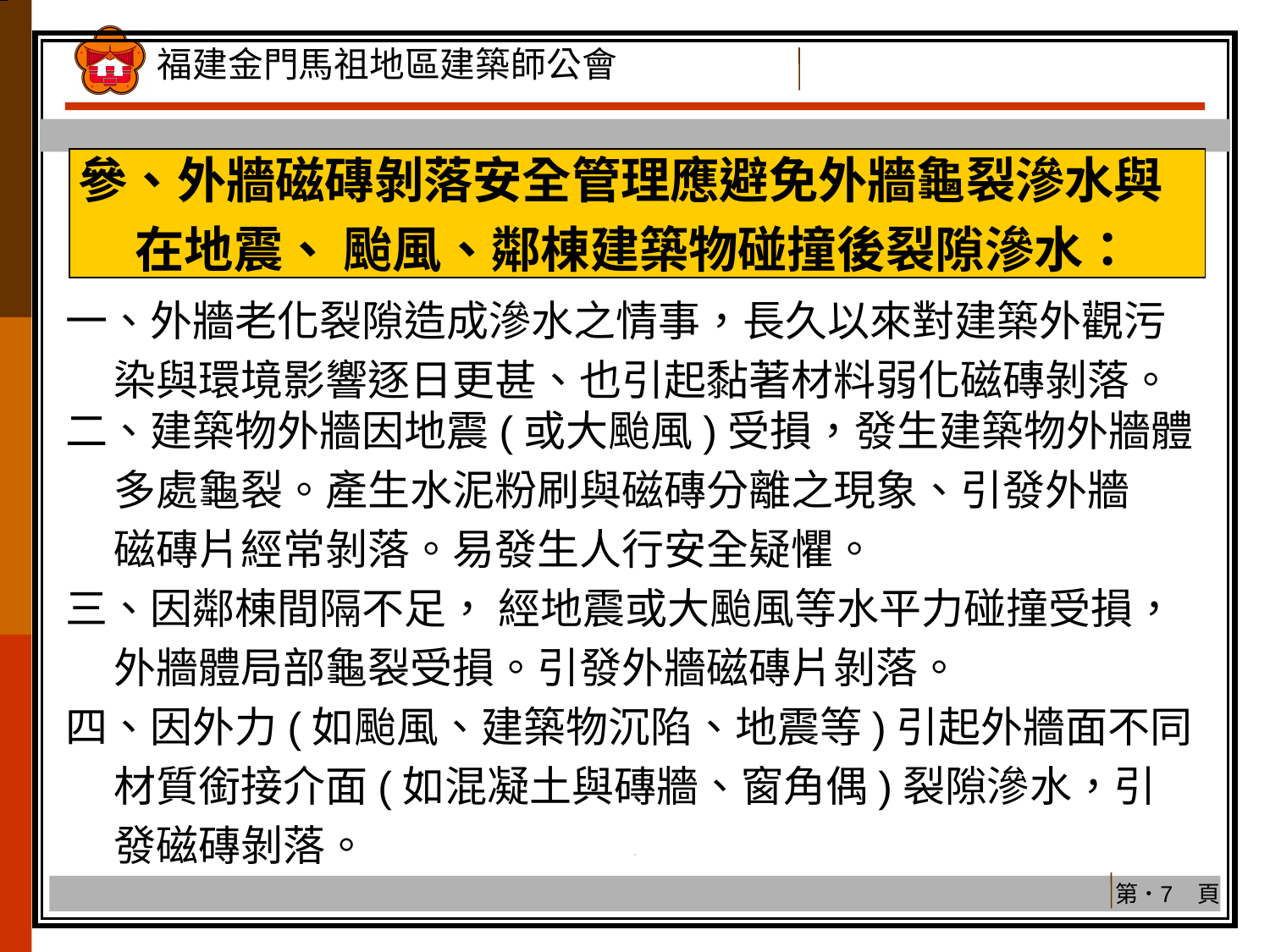

參、外牆磁磚剝落安全管理應避免外牆龜裂滲水與
    在地震、 颱風、鄰棟建築物碰撞後裂隙滲水：
一、外牆老化裂隙造成滲水之情事，長久以來對建築外觀污
    染與環境影響逐日更甚、也引起黏著材料弱化磁磚剝落。二、建築物外牆因地震(或大颱風)受損，發生建築物外牆體
    多處龜裂。產生水泥粉刷與磁磚分離之現象、引發外牆
    磁磚片經常剝落。易發生人行安全疑懼。
三、因鄰棟間隔不足， 經地震或大颱風等水平力碰撞受損，
    外牆體局部龜裂受損。引發外牆磁磚片剝落。
四、因外力(如颱風、建築物沉陷、地震等)引起外牆面不同
    材質銜接介面(如混凝土與磚牆、窗角偶)裂隙滲水，引
    發磁磚剝落。

第 ˙7   頁